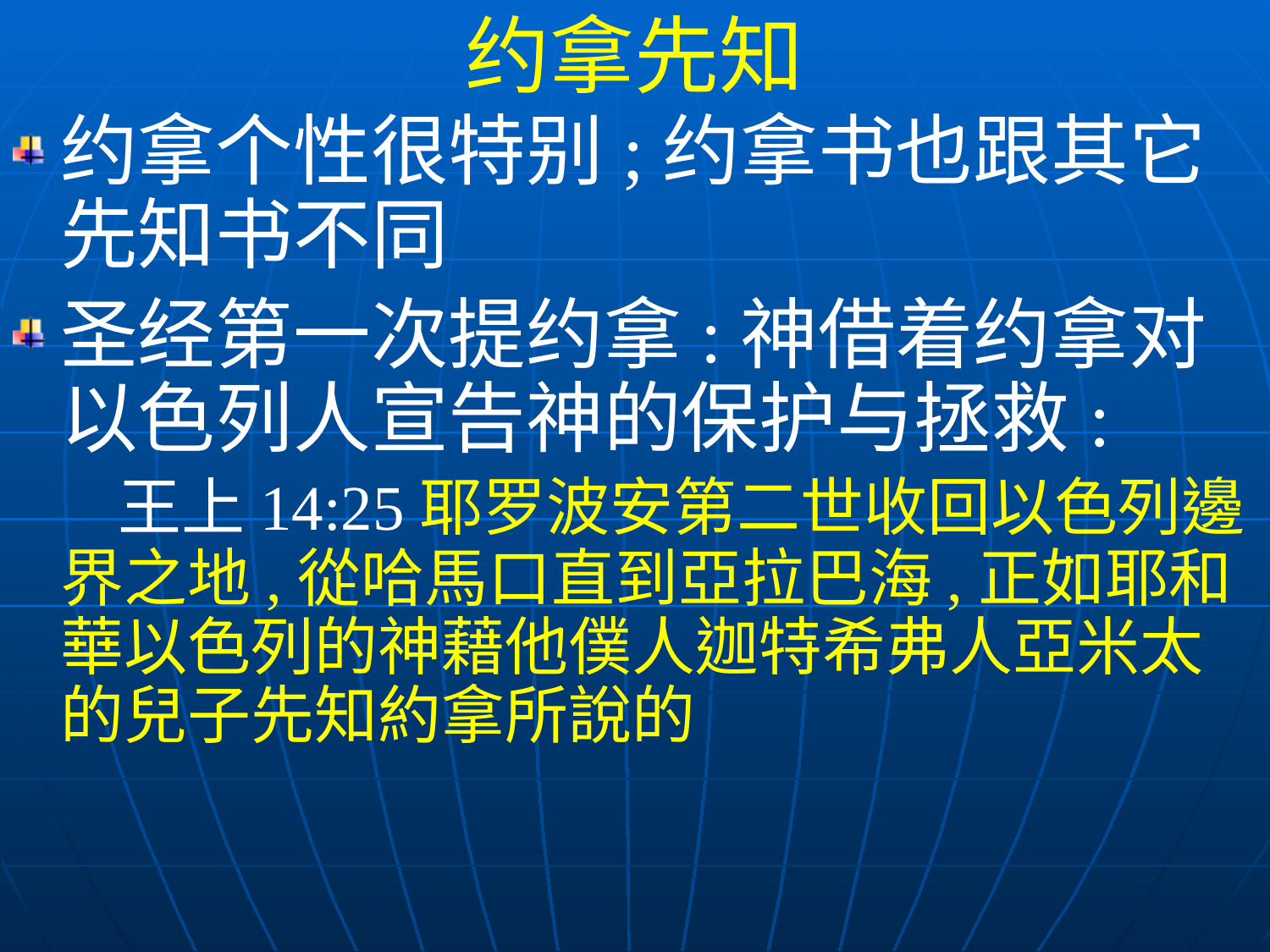

约拿先知
约拿个性很特别;约拿书也跟其它先知书不同
圣经第一次提约拿:神借着约拿对以色列人宣告神的保护与拯救:          王上14:25耶罗波安第二世收回以色列邊界之地,從哈馬口直到亞拉巴海,正如耶和華以色列的神藉他僕人迦特希弗人亞米太的兒子先知約拿所說的
后来神两次呼召约拿向尼尼微城宣告毁灭,约拿的回应就很挣扎